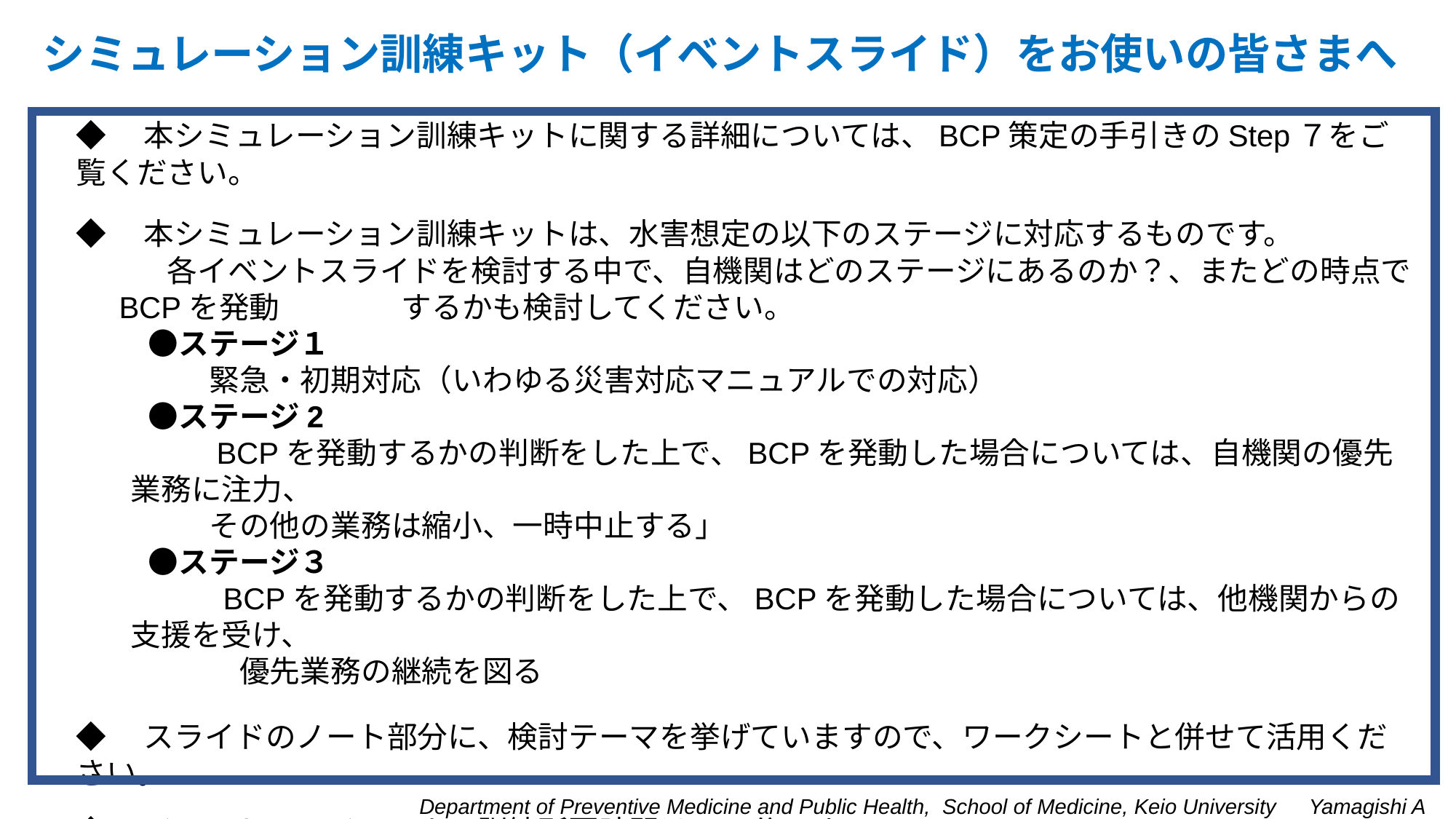

シミュレーション訓練キット（イベントスライド）をお使いの皆さまへ

◆　本シミュレーション訓練キットに関する詳細については、BCP策定の手引きのStep７をご覧ください。

◆　本シミュレーション訓練キットは、水害想定の以下のステージに対応するものです。
　　　各イベントスライドを検討する中で、自機関はどのステージにあるのか？、またどの時点でBCPを発動　　　　するかも検討してください。
　　●ステージ１
　　　　緊急・初期対応（いわゆる災害対応マニュアルでの対応）
　　●ステージ2
　　　　BCPを発動するかの判断をした上で、BCPを発動した場合については、自機関の優先業務に注力、
　　　　その他の業務は縮小、一時中止する」
　　●ステージ３
　　　　 BCPを発動するかの判断をした上で、BCPを発動した場合については、他機関からの支援を受け、
　　　　　優先業務の継続を図る

◆　スライドのノート部分に、検討テーマを挙げていますので、ワークシートと併せて活用ください。

◆　イベントスライドによる訓練所要時間は３０分です。

◆　この訓練後に、グルプディスカッション（振り返り）を20－30分間程度行います。
Department of Preventive Medicine and Public Health,  School of Medicine, Keio University　Yamagishi A